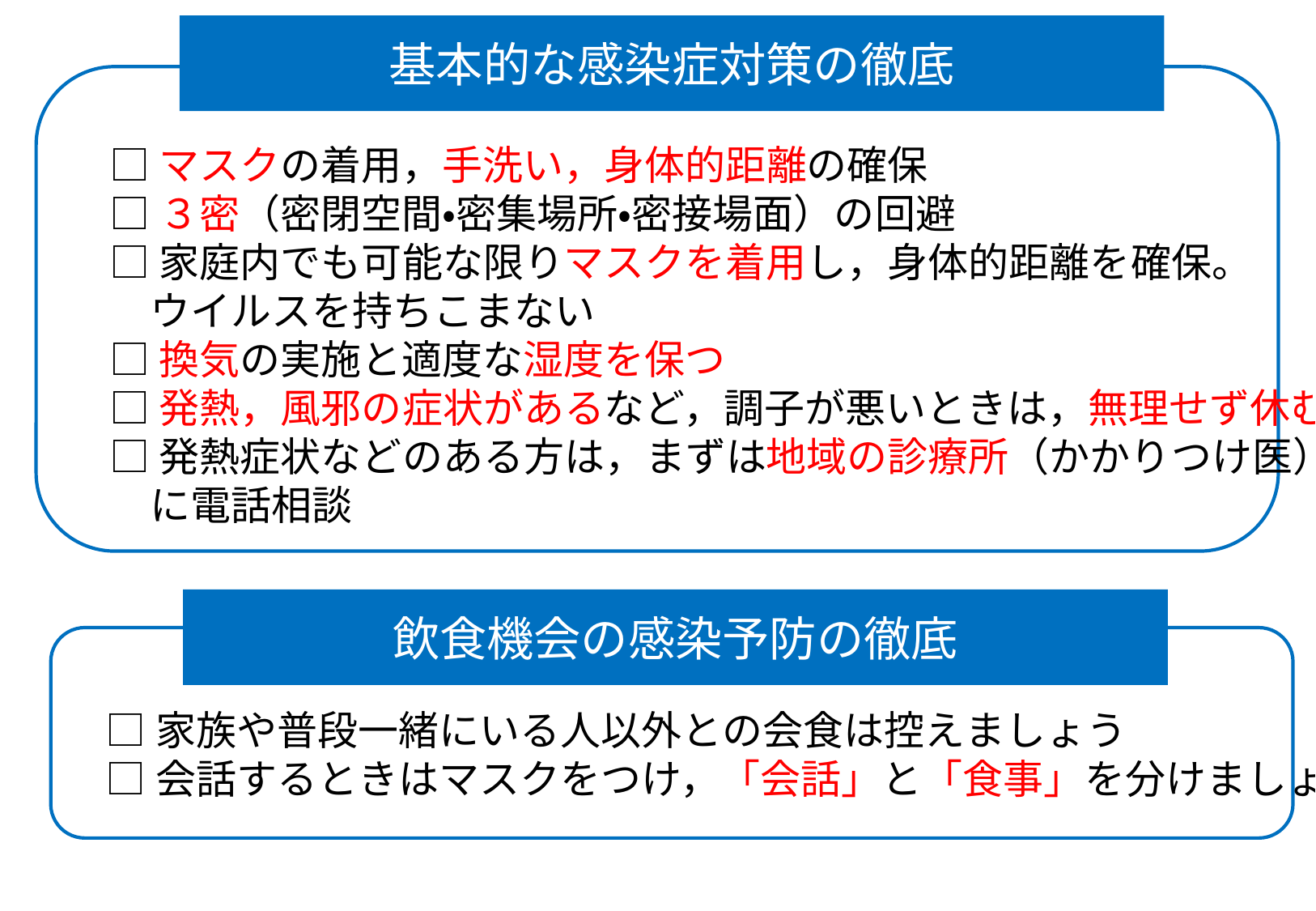

基本的な感染症対策の徹底
CV
□マスクの着用，手洗い，身体的距離の確保
□３密（密閉空間・密集場所・密接場面）の回避
□家庭内でも可能な限りマスクを着用し，身体的距離を確保。
　ウイルスを持ちこまない
□換気の実施と適度な湿度を保つ
□発熱，風邪の症状があるなど，調子が悪いときは，無理せず休む
□発熱症状などのある方は，まずは地域の診療所（かかりつけ医）
　に電話相談
飲食機会の感染予防の徹底
CV
□家族や普段一緒にいる人以外との会食は控えましょう
□会話するときはマスクをつけ，「会話」と「食事」を分けましょう